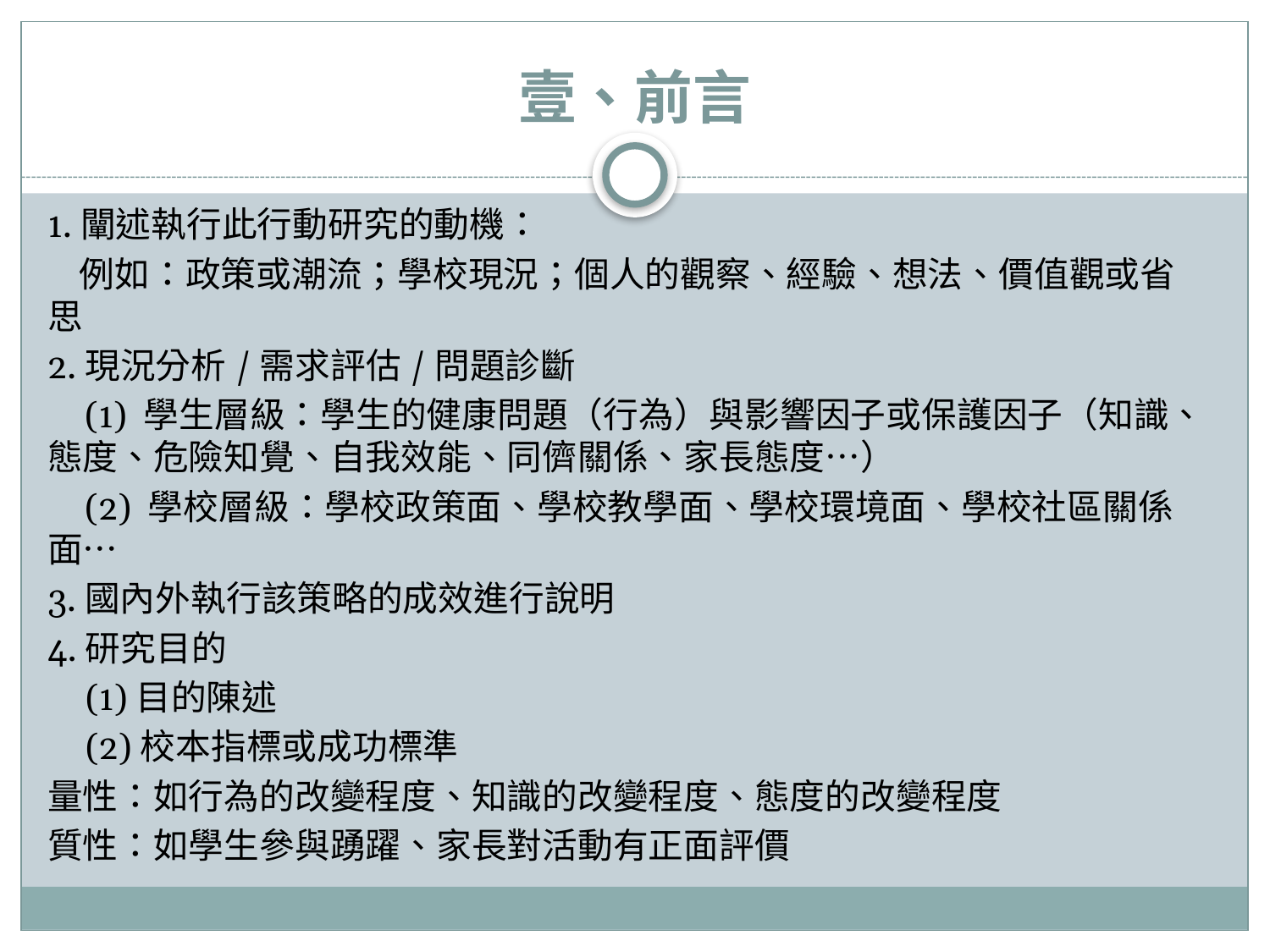

# 壹、前言
1.闡述執行此行動研究的動機：
   例如：政策或潮流；學校現況；個人的觀察、經驗、想法、價值觀或省思
2.現況分析/需求評估/問題診斷
(1) 學生層級：學生的健康問題（行為）與影響因子或保護因子（知識、態度、危險知覺、自我效能、同儕關係、家長態度…）
(2) 學校層級：學校政策面、學校教學面、學校環境面、學校社區關係面…
3.國內外執行該策略的成效進行說明
4.研究目的
(1)目的陳述
(2)校本指標或成功標準
量性：如行為的改變程度、知識的改變程度、態度的改變程度
質性：如學生參與踴躍、家長對活動有正面評價